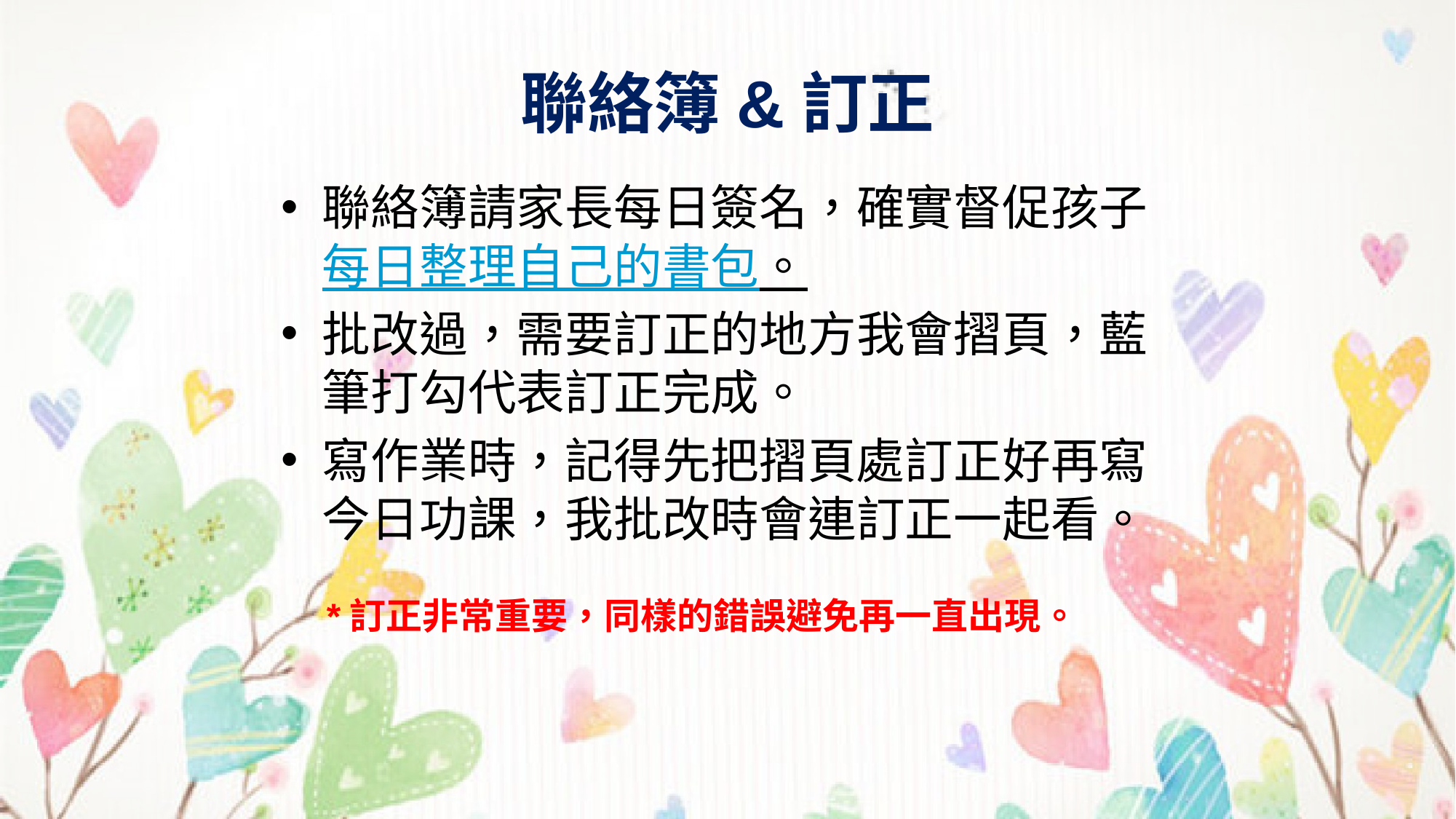

# 聯絡簿&訂正
聯絡簿請家長每日簽名，確實督促孩子每日整理自己的書包。
批改過，需要訂正的地方我會摺頁，藍筆打勾代表訂正完成。
寫作業時，記得先把摺頁處訂正好再寫今日功課，我批改時會連訂正一起看。
*訂正非常重要，同樣的錯誤避免再一直出現。